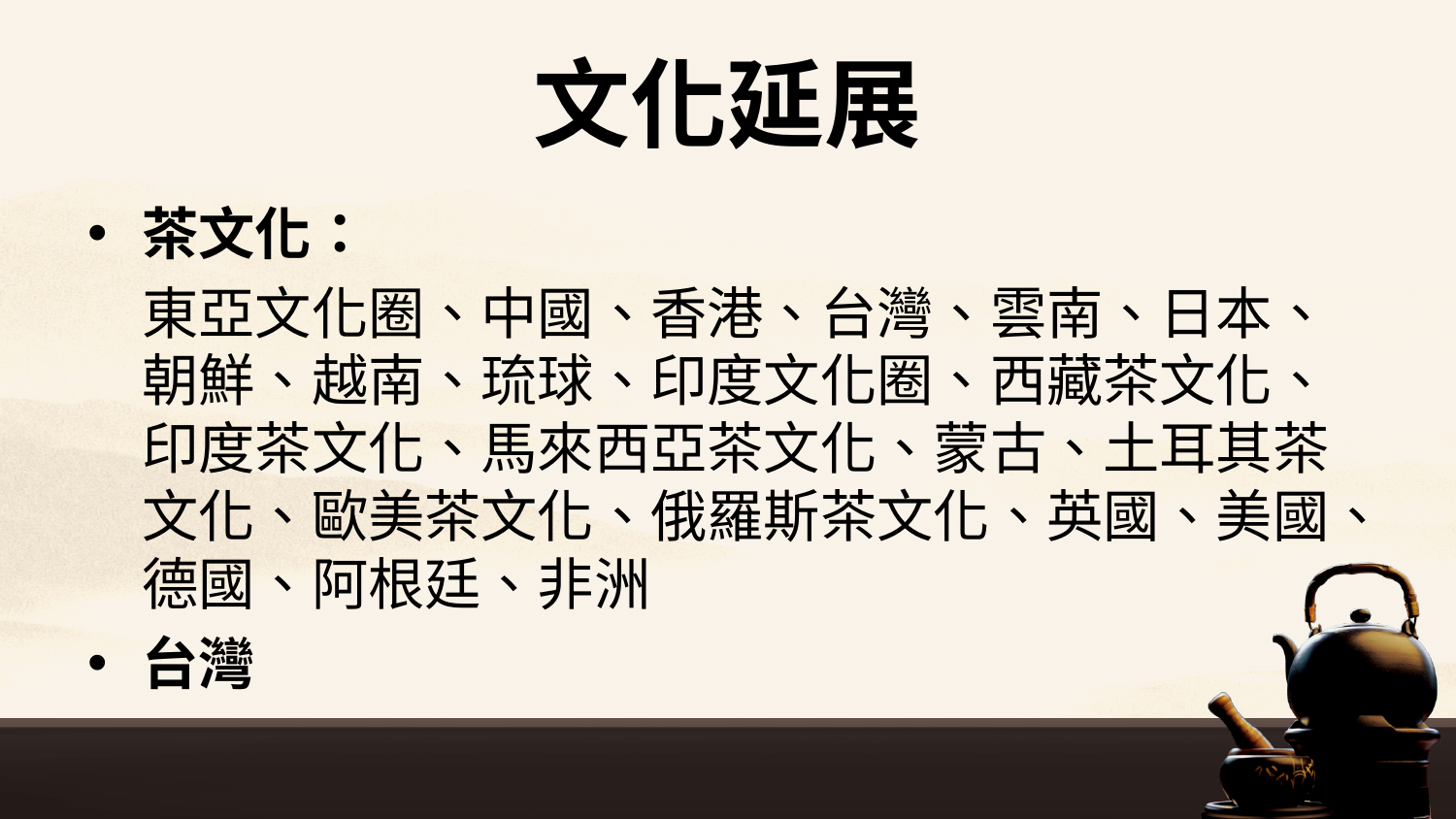

# 文化延展
茶文化：
	東亞文化圈、中國、香港、台灣、雲南、日本、朝鮮、越南、琉球、印度文化圈、西藏茶文化、印度茶文化、馬來西亞茶文化、蒙古、土耳其茶文化、歐美茶文化、俄羅斯茶文化、英國、美國、德國、阿根廷、非洲
台灣